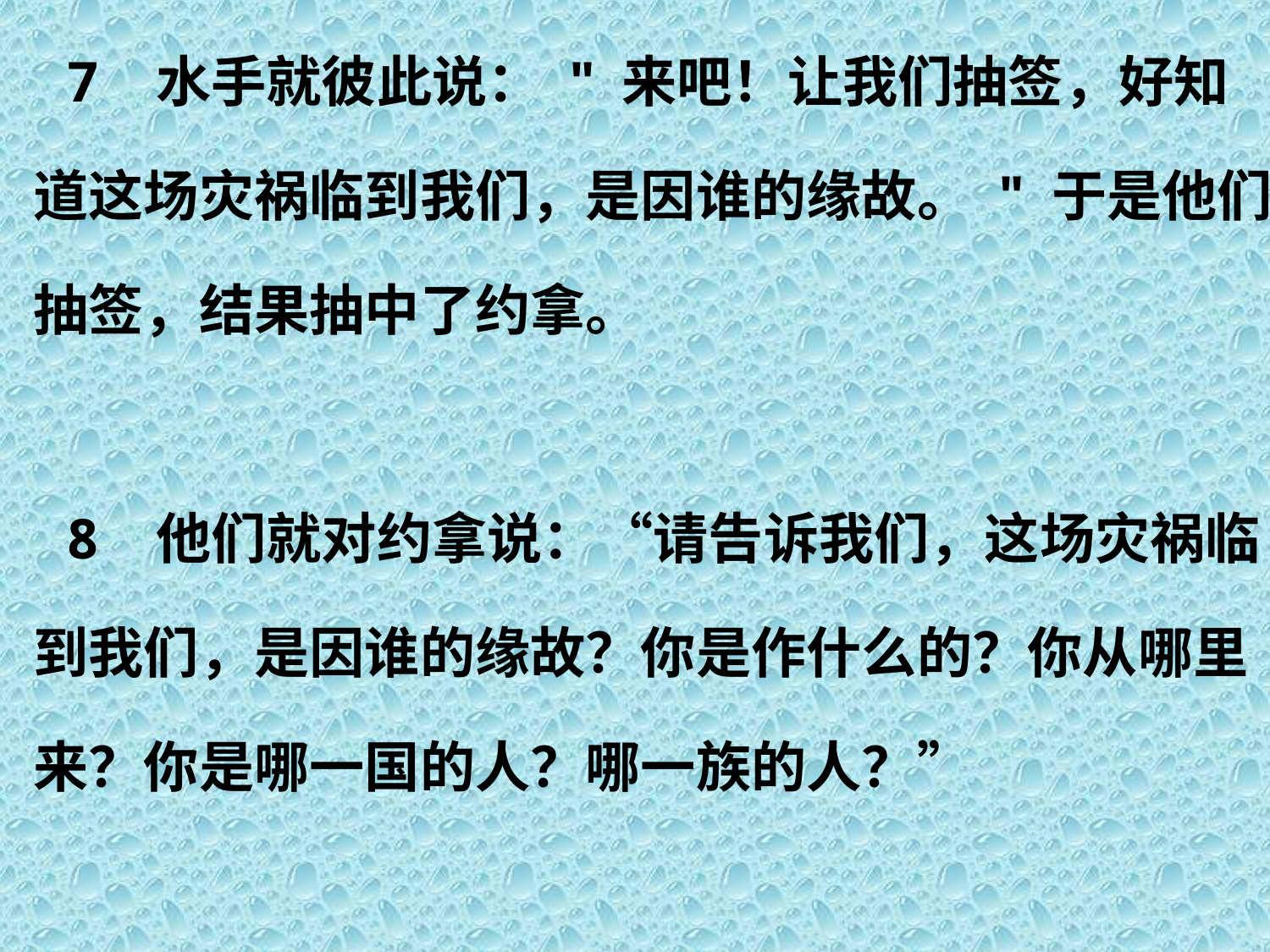

Black

 7 水手就彼此说："来吧！让我们抽签，好知道这场灾祸临到我们，是因谁的缘故。"于是他们抽签，结果抽中了约拿。

 8 他们就对约拿说：“请告诉我们，这场灾祸临到我们，是因谁的缘故？你是作什么的？你从哪里来？你是哪一国的人？哪一族的人？”

 9 他回答说：“我是希伯来人，我敬畏耶和华天上的　神，就是那创造海洋和陆地的。”